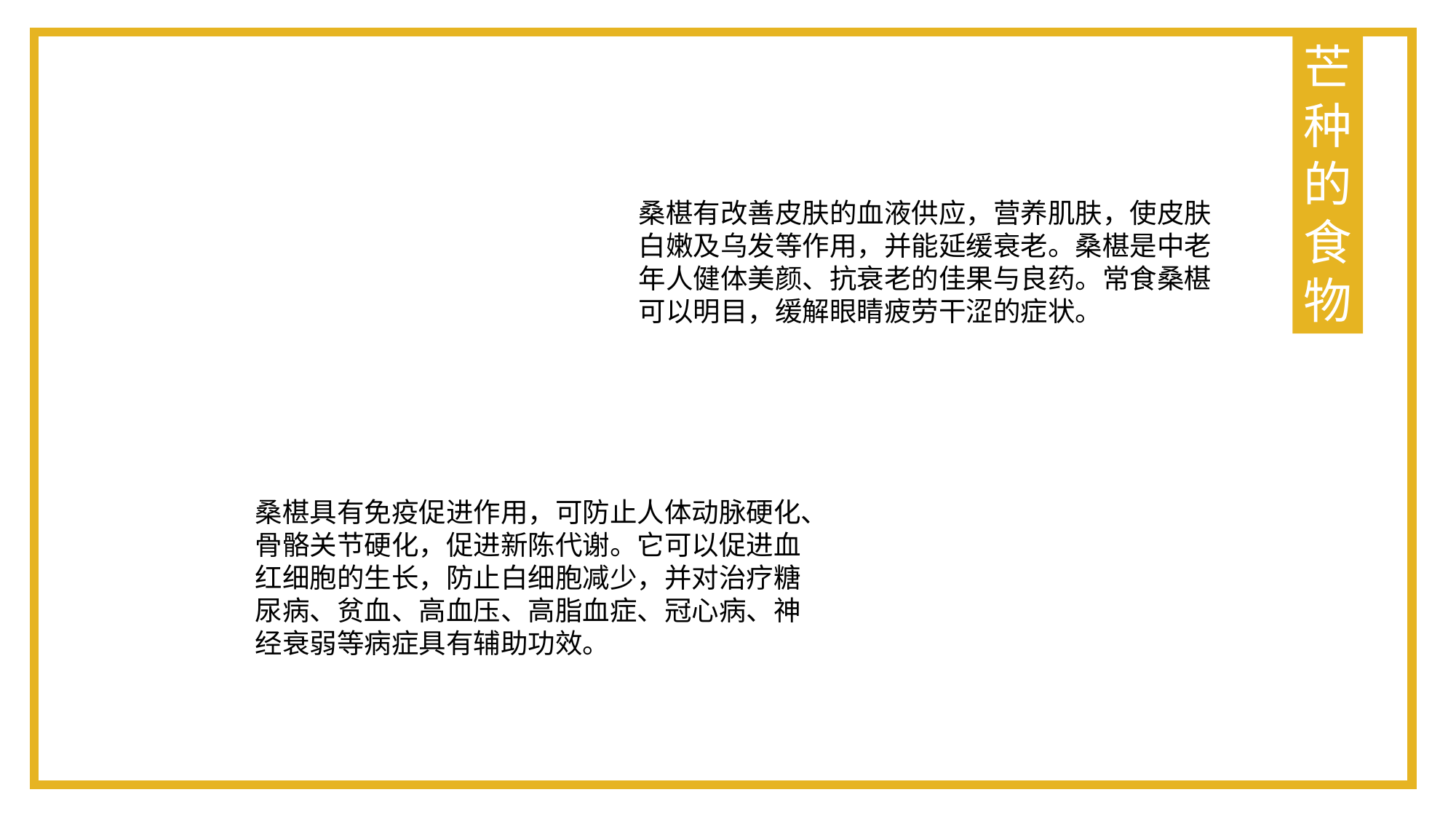

芒种的食物
桑椹有改善皮肤的血液供应，营养肌肤，使皮肤白嫩及乌发等作用，并能延缓衰老。桑椹是中老年人健体美颜、抗衰老的佳果与良药。常食桑椹可以明目，缓解眼睛疲劳干涩的症状。
桑椹具有免疫促进作用，可防止人体动脉硬化、骨骼关节硬化，促进新陈代谢。它可以促进血红细胞的生长，防止白细胞减少，并对治疗糖尿病、贫血、高血压、高脂血症、冠心病、神经衰弱等病症具有辅助功效。